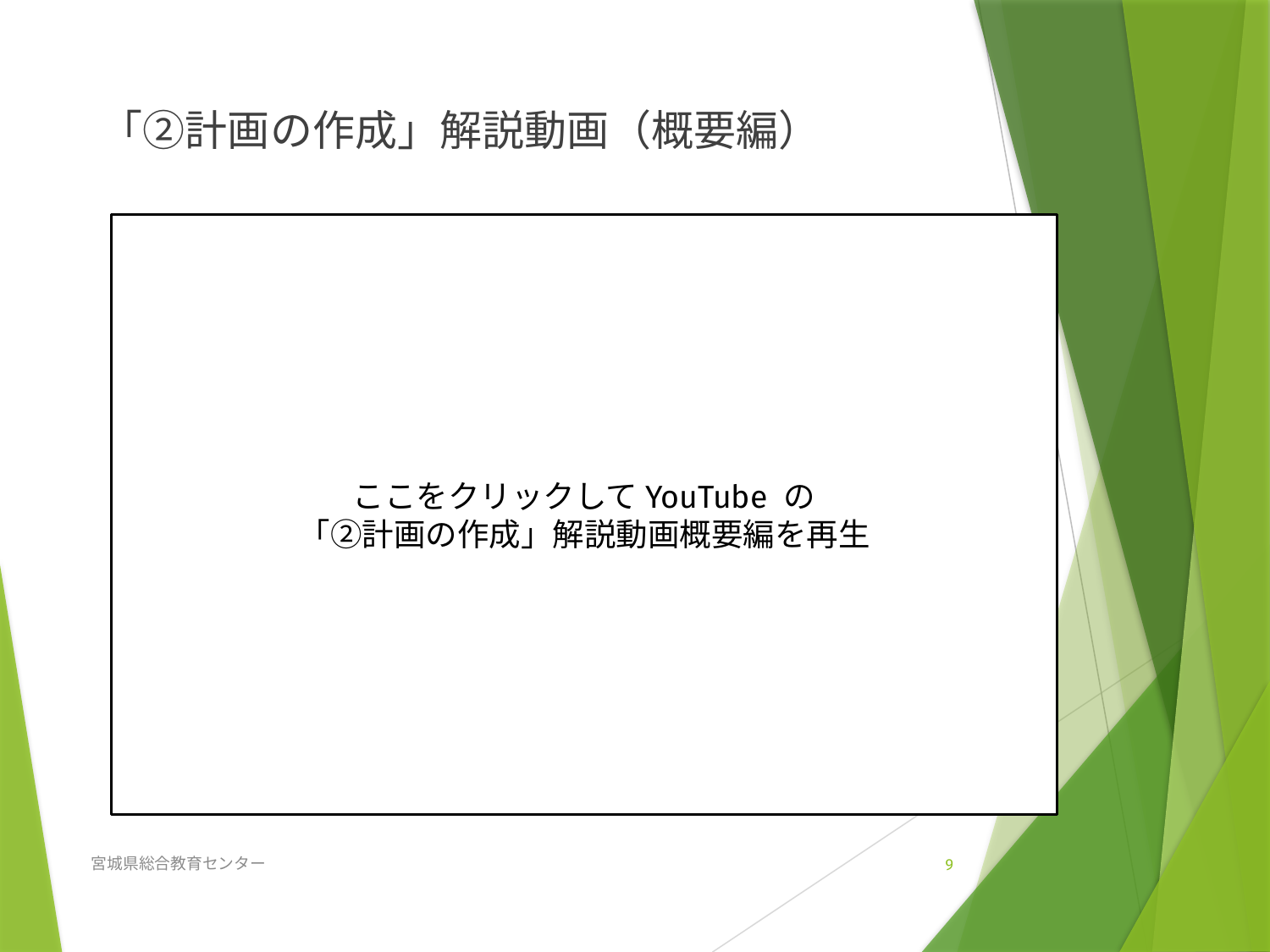

「②計画の作成」解説動画（概要編）
ここをクリックしてYouTube の
「②計画の作成」解説動画概要編を再生
宮城県総合教育センター
9